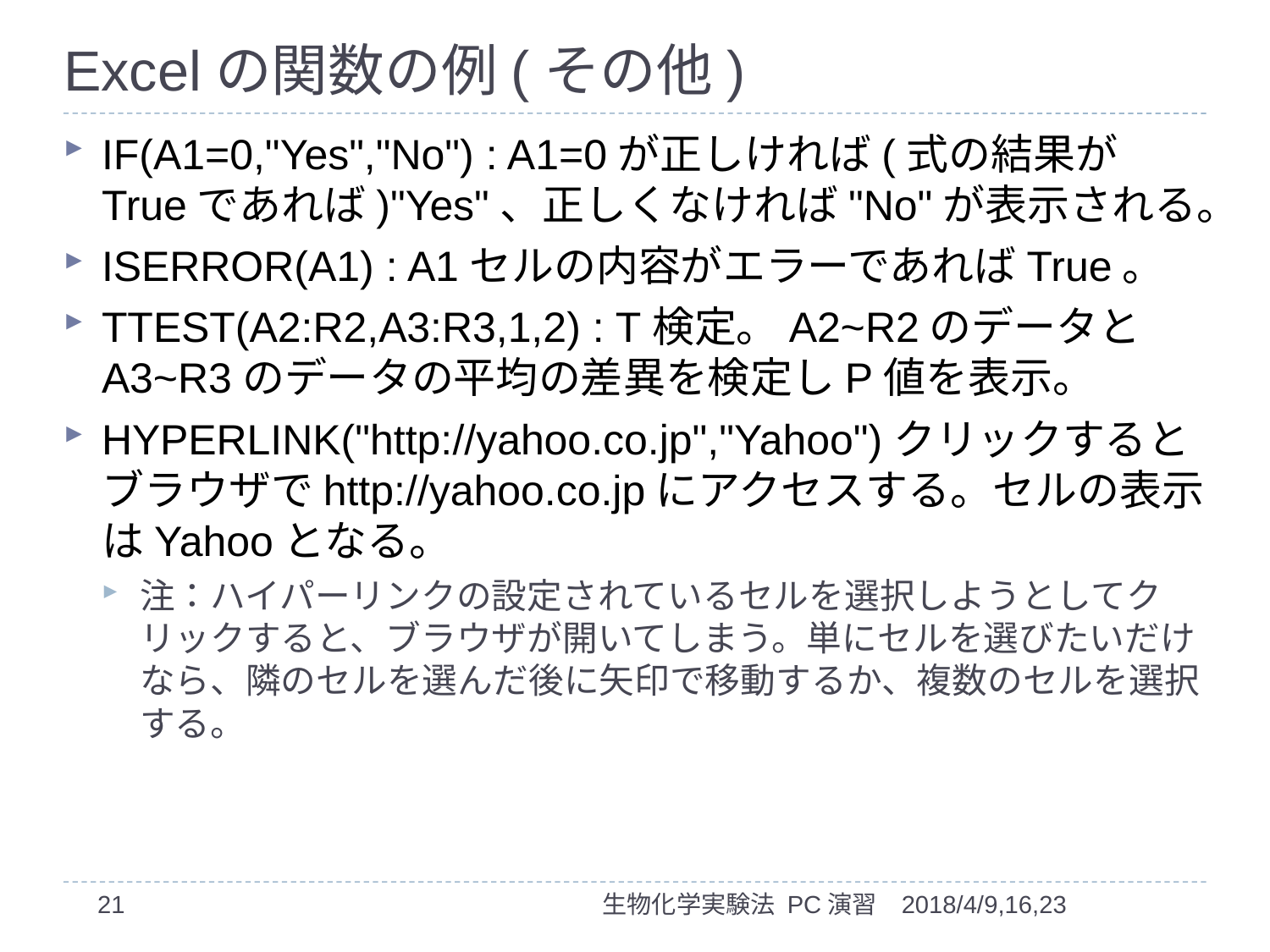

# Excelの関数の例(その他)
IF(A1=0,"Yes","No") : A1=0が正しければ(式の結果がTrueであれば)"Yes"、正しくなければ"No"が表示される。
ISERROR(A1) : A1セルの内容がエラーであればTrue。
TTEST(A2:R2,A3:R3,1,2) : T検定。A2~R2のデータとA3~R3のデータの平均の差異を検定しP値を表示。
HYPERLINK("http://yahoo.co.jp","Yahoo")クリックするとブラウザでhttp://yahoo.co.jpにアクセスする。セルの表示はYahooとなる。
注：ハイパーリンクの設定されているセルを選択しようとしてクリックすると、ブラウザが開いてしまう。単にセルを選びたいだけなら、隣のセルを選んだ後に矢印で移動するか、複数のセルを選択する。
21
生物化学実験法 PC演習
2018/4/9,16,23